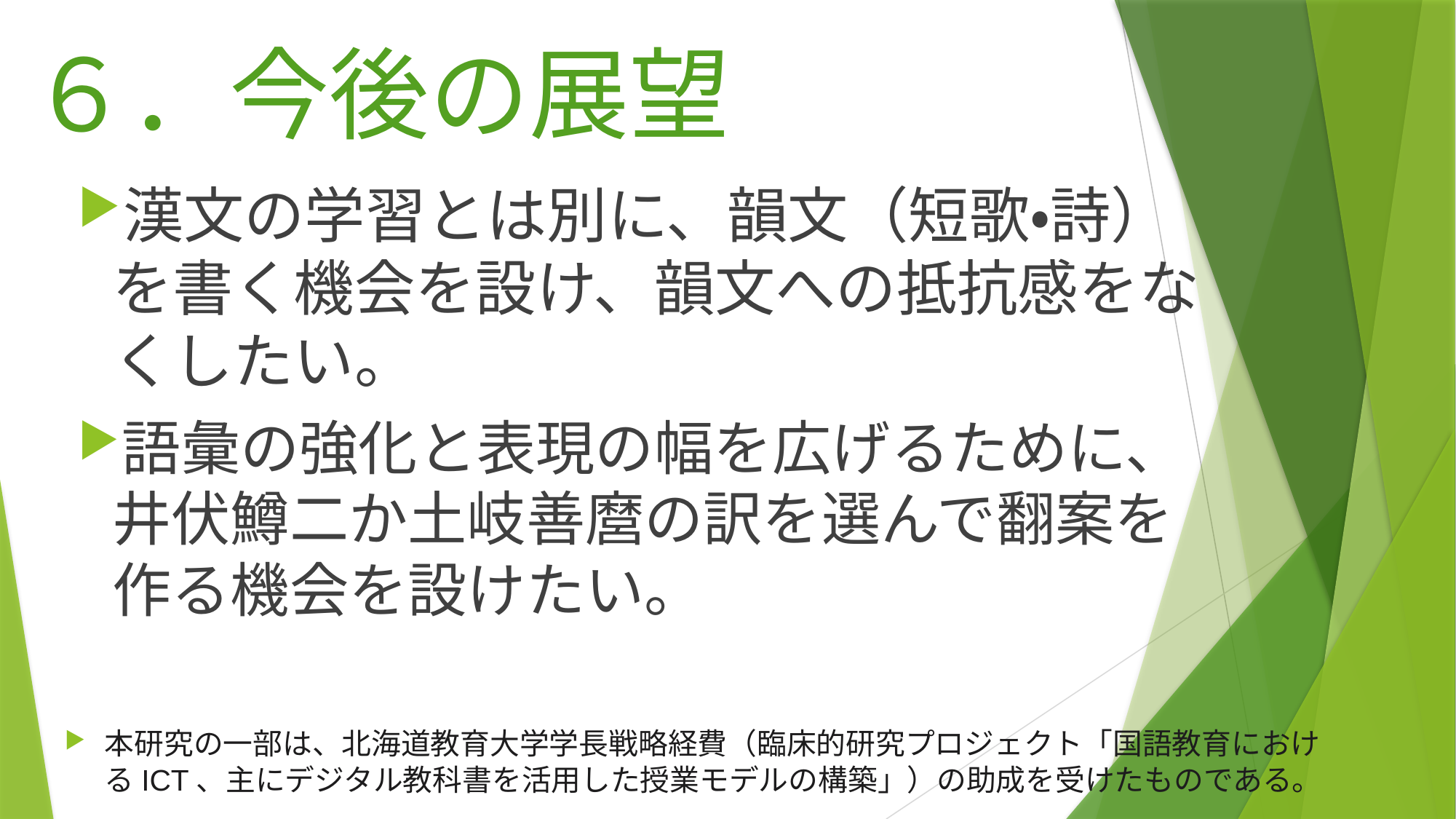

６．今後の展望
漢文の学習とは別に、韻文（短歌・詩）を書く機会を設け、韻文への抵抗感をなくしたい。
語彙の強化と表現の幅を広げるために、井伏鱒二か土岐善麿の訳を選んで翻案を作る機会を設けたい。
本研究の一部は、北海道教育大学学長戦略経費（臨床的研究プロジェクト「国語教育におけるICT、主にデジタル教科書を活用した授業モデルの構築」）の助成を受けたものである。